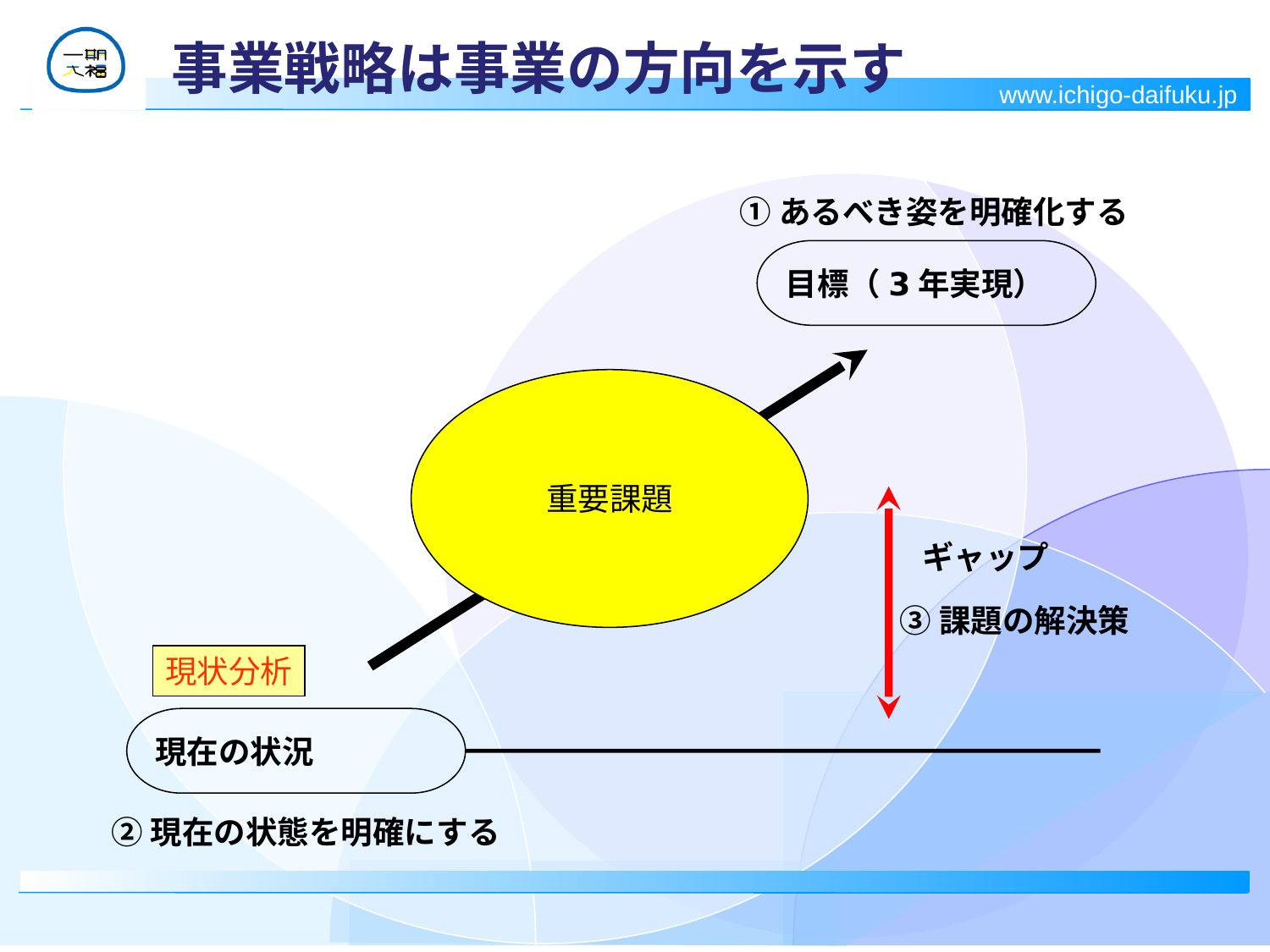

# 事業戦略は事業の方向を示す
①あるべき姿を明確化する
目標（3年実現）

重要課題

ギャップ
③課題の解決策
現状分析
現在の状況

②現在の状態を明確にする